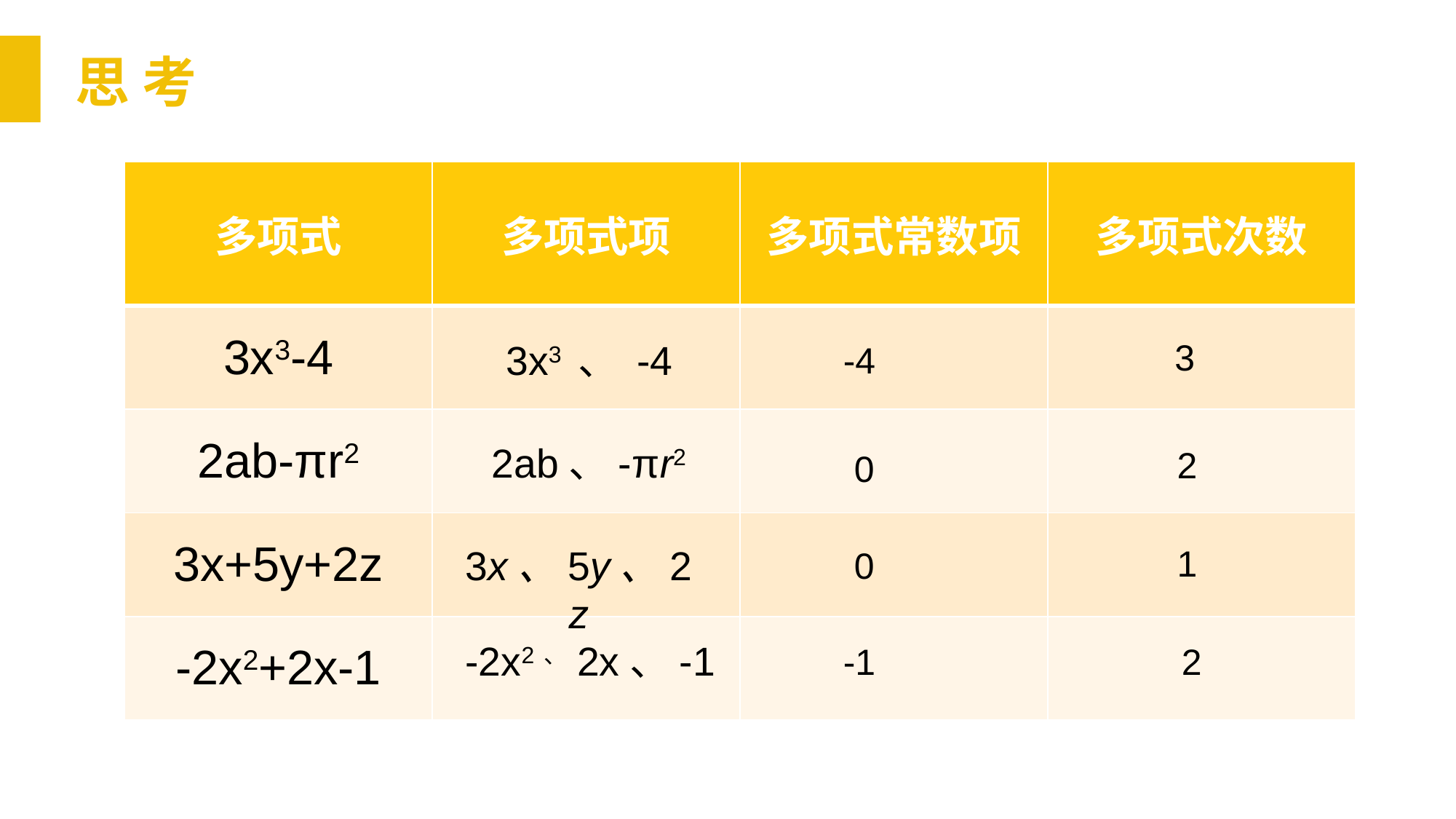

思 考
| 多项式 | 多项式项 | 多项式常数项 | 多项式次数 |
| --- | --- | --- | --- |
| 3x3-4 |  |  |  |
| 2ab-πr2 |  |  |  |
| 3x+5y+2z |  |  |  |
| -2x2+2x-1 |  |  |  |
3x3 、 -4
3
-4
2ab、-πr2
2
0
3x、5y、2z
1
0
-2x2、2x、-1
-1
2